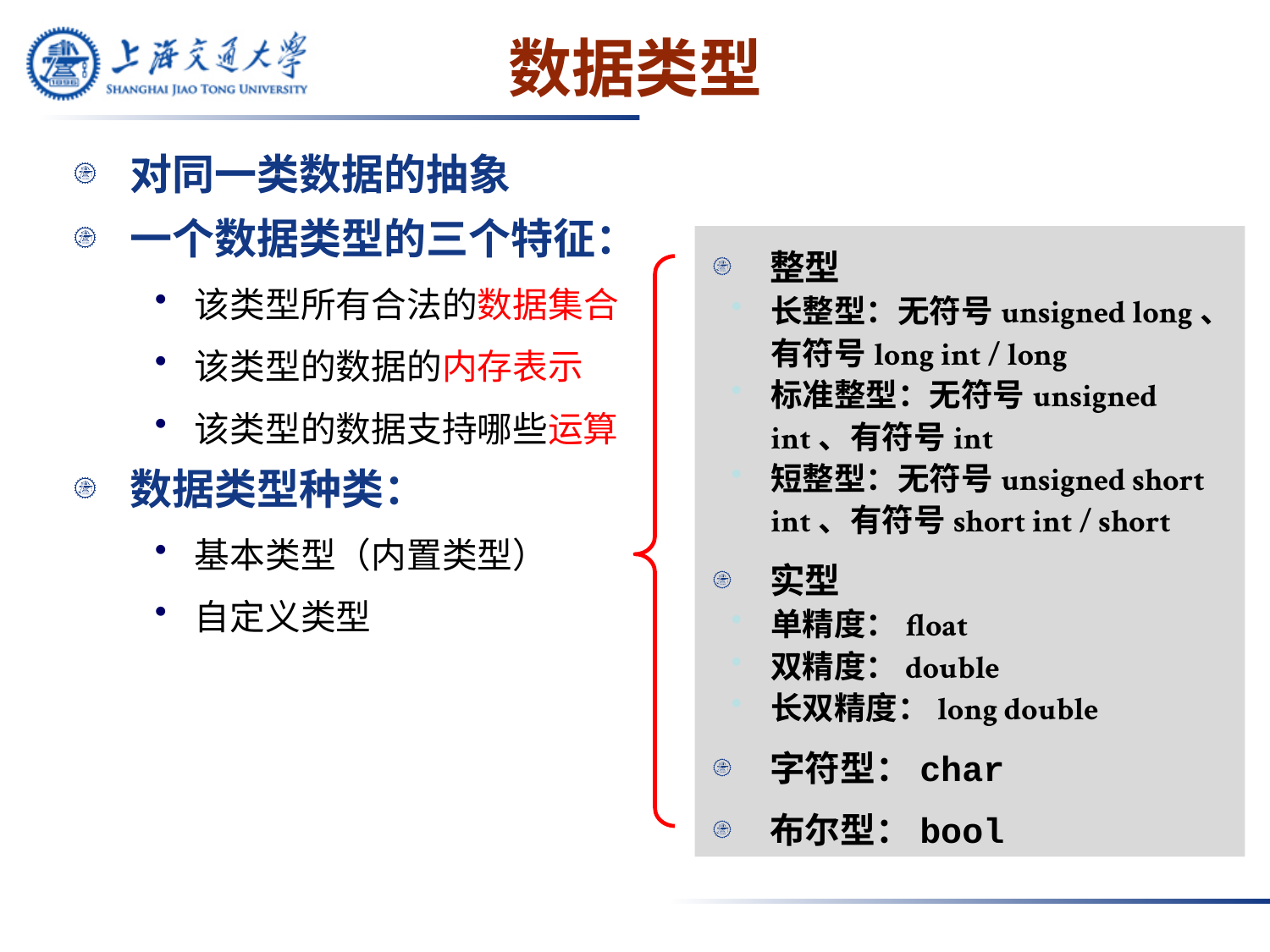

数据类型
对同一类数据的抽象
一个数据类型的三个特征：
该类型所有合法的数据集合
该类型的数据的内存表示
该类型的数据支持哪些运算
数据类型种类：
基本类型（内置类型）
自定义类型
整型
长整型：无符号unsigned long、有符号long int / long
标准整型：无符号unsigned int、有符号int
短整型：无符号unsigned short int、有符号short int / short
实型
单精度：float
双精度：double
长双精度：long double
字符型：char
布尔型：bool